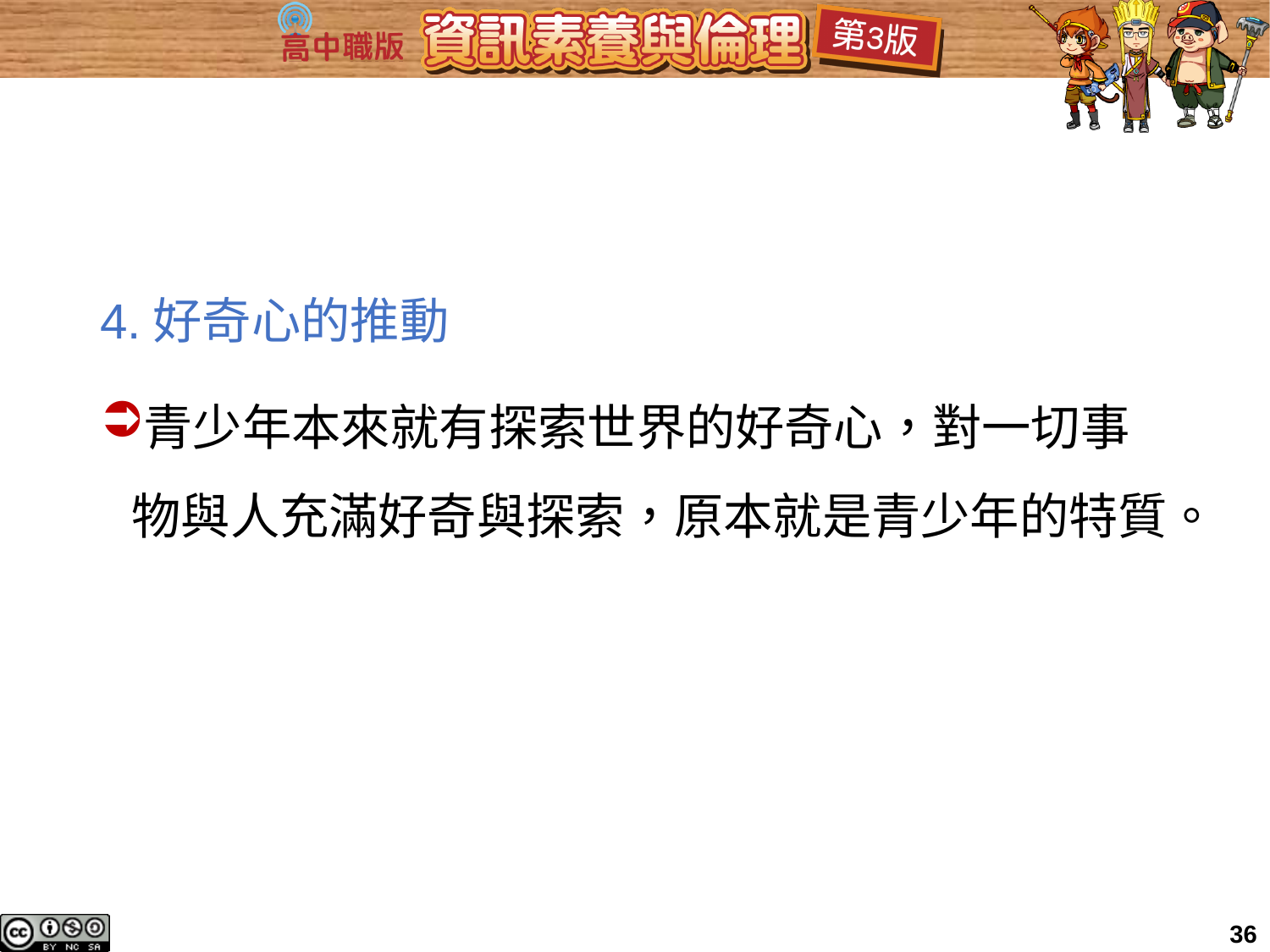

#
4.好奇心的推動
青少年本來就有探索世界的好奇心，對一切事物與人充滿好奇與探索，原本就是青少年的特質。
36